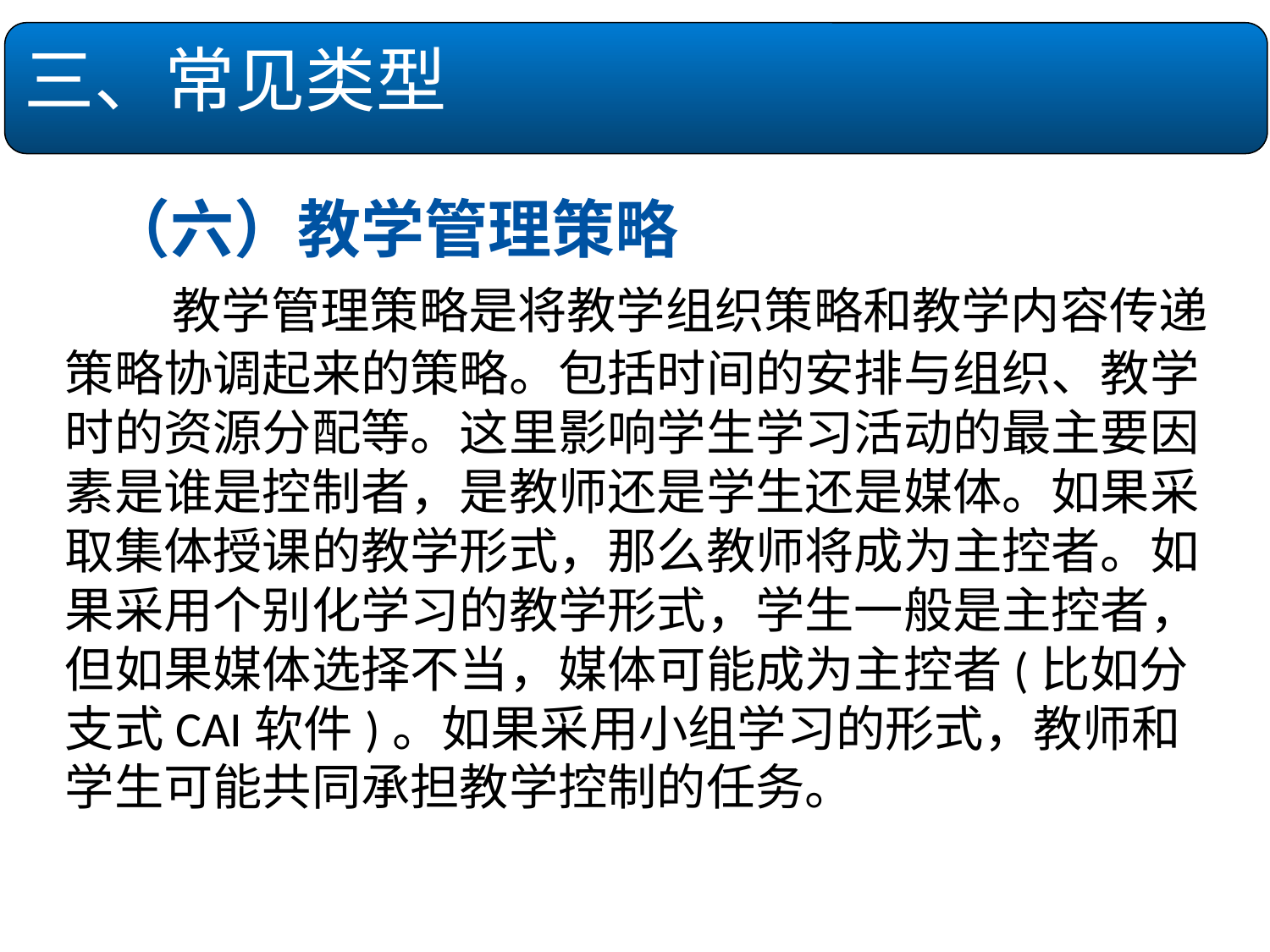

三、常见类型
　（六）教学管理策略
  　教学管理策略是将教学组织策略和教学内容传递策略协调起来的策略。包括时间的安排与组织、教学时的资源分配等。这里影响学生学习活动的最主要因素是谁是控制者，是教师还是学生还是媒体。如果采取集体授课的教学形式，那么教师将成为主控者。如果采用个别化学习的教学形式，学生一般是主控者，但如果媒体选择不当，媒体可能成为主控者(比如分支式CAI软件)。如果采用小组学习的形式，教师和学生可能共同承担教学控制的任务。